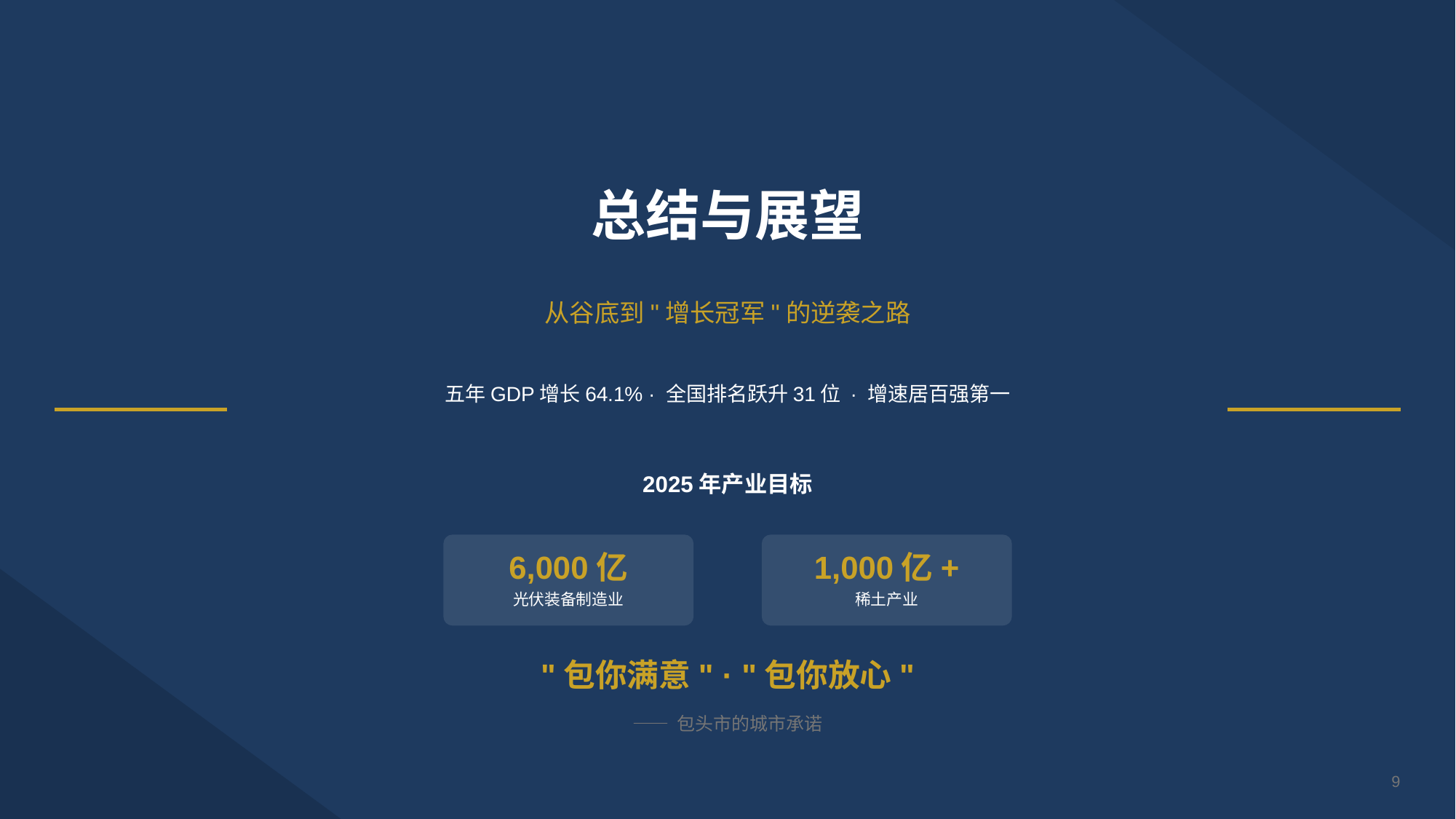

总结与展望
从谷底到"增长冠军"的逆袭之路
五年GDP增长64.1% · 全国排名跃升31位 · 增速居百强第一

2025年产业目标

6,000亿
光伏装备制造业

1,000亿+
稀土产业

"包你满意" · "包你放心"
—— 包头市的城市承诺
9